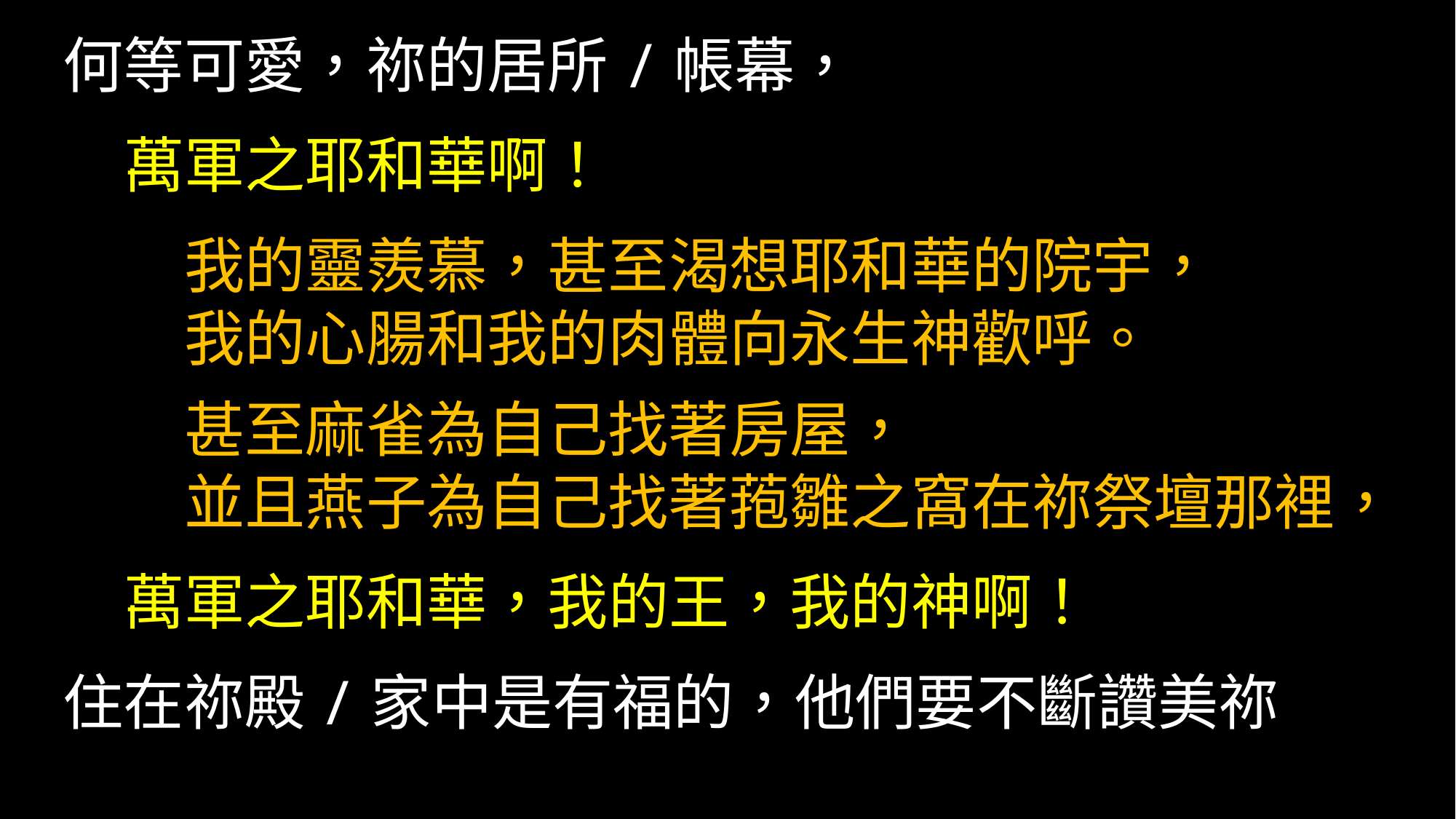

何等可愛，祢的居所/帳幕，
　萬軍之耶和華啊！
　　我的靈羨慕，甚至渴想耶和華的院宇，
　　我的心腸和我的肉體向永生神歡呼。
　　甚至麻雀為自己找著房屋，
　　並且燕子為自己找著菢雛之窩在祢祭壇那裡，
　萬軍之耶和華，我的王，我的神啊！
住在祢殿/家中是有福的，他們要不斷讚美祢